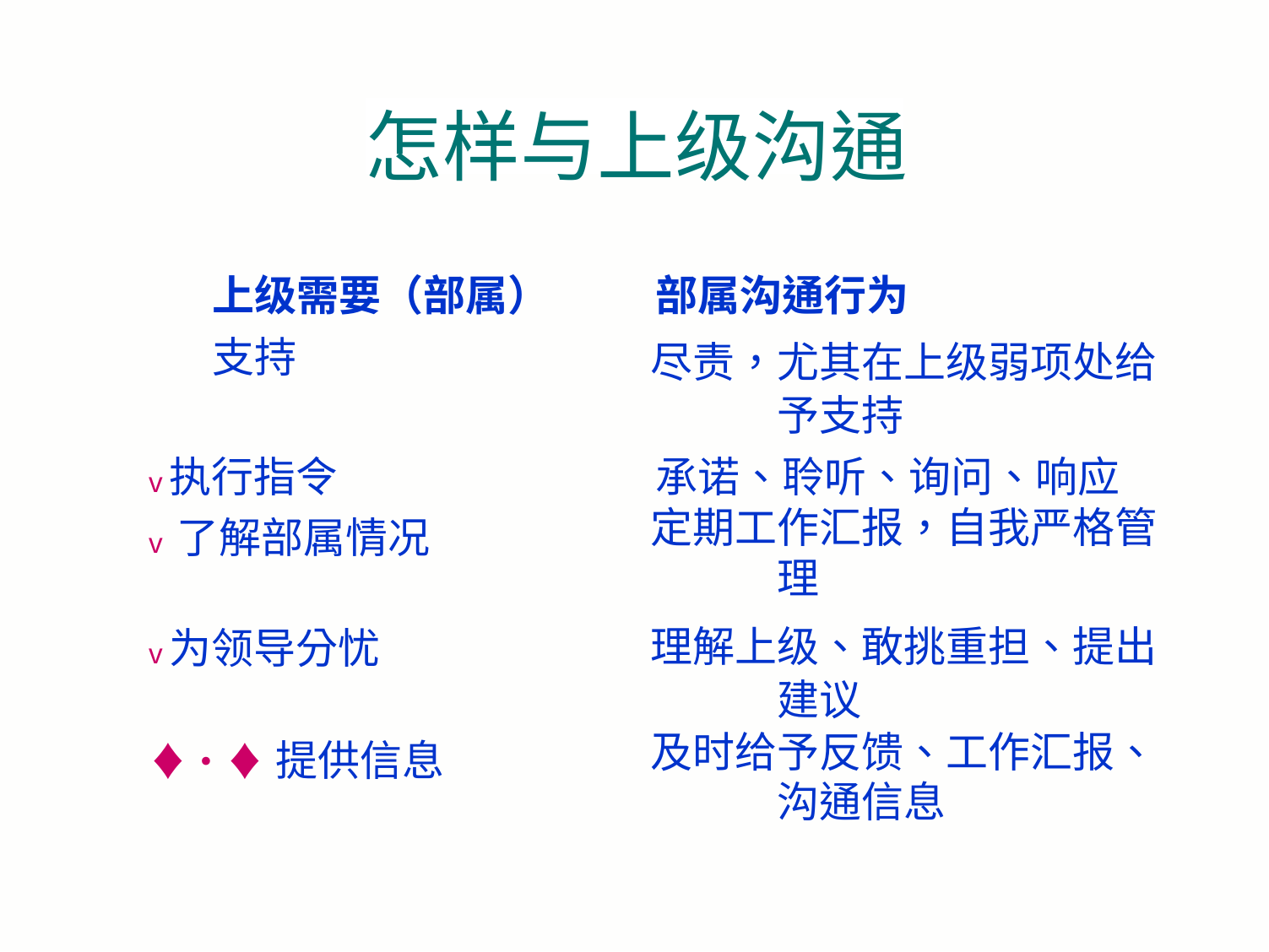

怎样与上级沟通
| 上级需要（部属） | 部属沟通行为 |
| --- | --- |
| 支持 | 尽责，尤其在上级弱项处给 予支持 |
| v执行指令 | 承诺、聆听、询问、响应 |
| v 了解部属情况 | 定期工作汇报，自我严格管 理 |
| v为领导分忧 | 理解上级、敢挑重担、提出 建议 |
| ♦•♦提供信息 | 及时给予反馈、工作汇报、 沟通信息 |